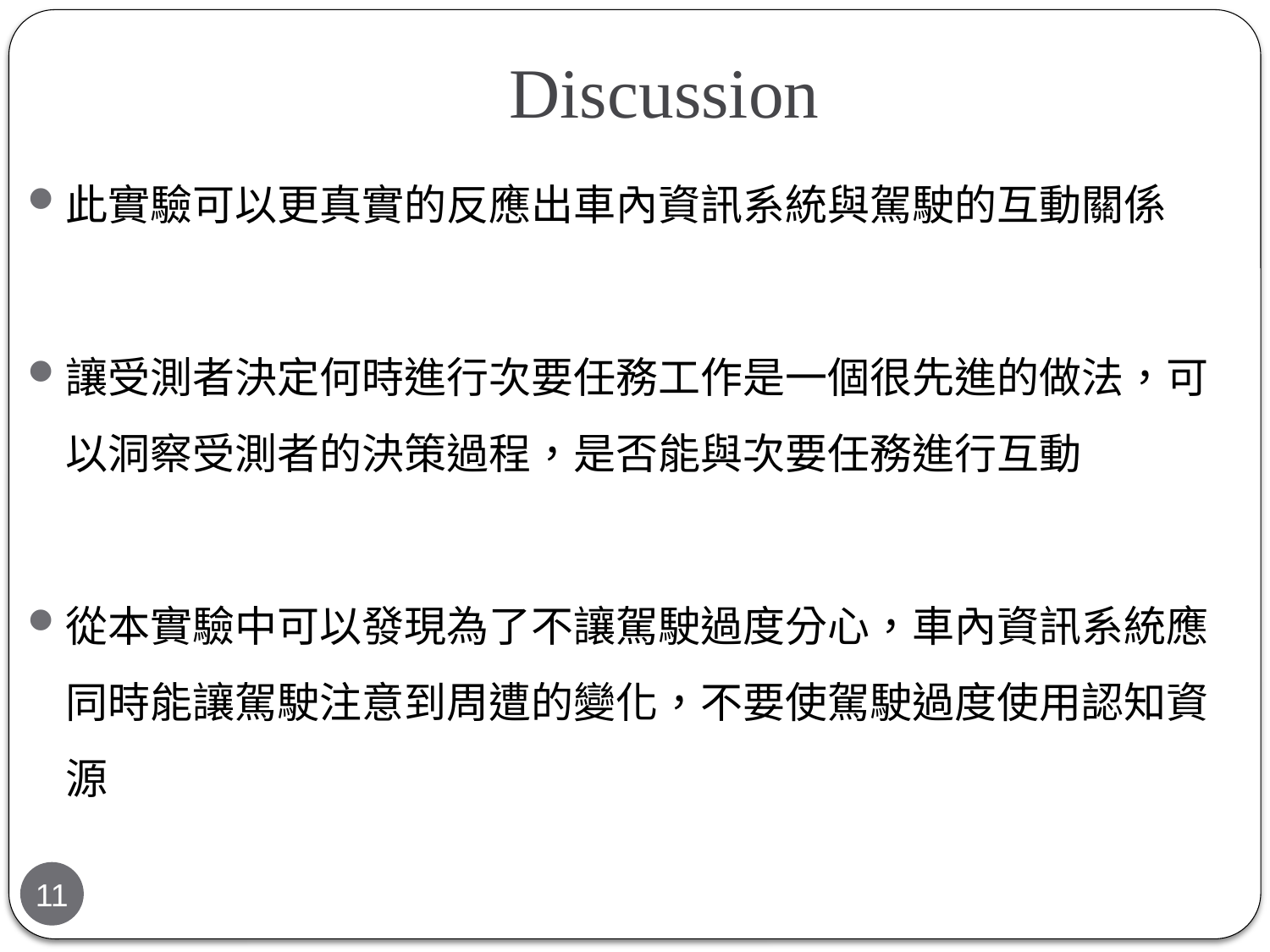

# Discussion
此實驗可以更真實的反應出車內資訊系統與駕駛的互動關係

讓受測者決定何時進行次要任務工作是一個很先進的做法，可以洞察受測者的決策過程，是否能與次要任務進行互動

從本實驗中可以發現為了不讓駕駛過度分心，車內資訊系統應同時能讓駕駛注意到周遭的變化，不要使駕駛過度使用認知資源
11